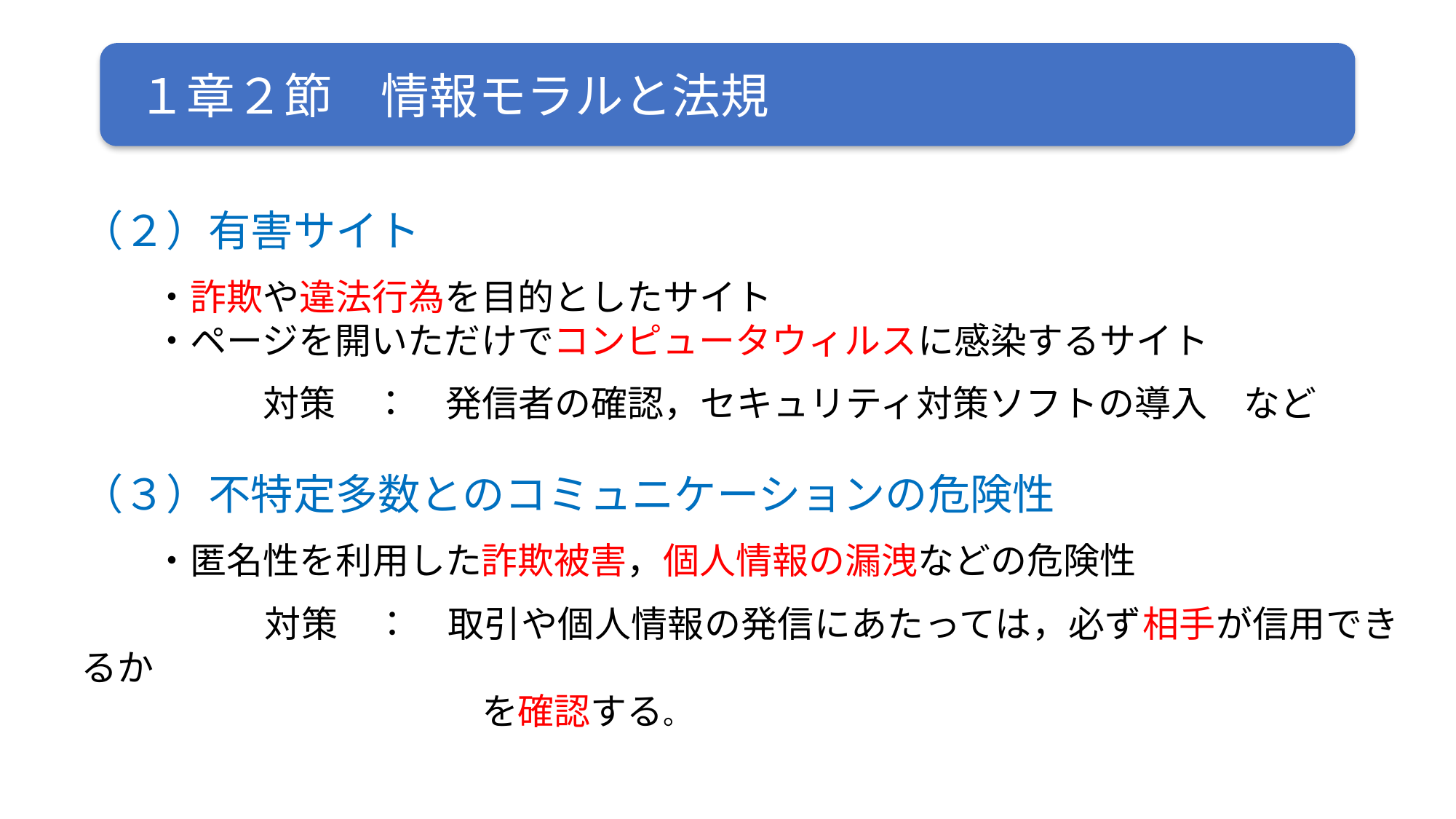

（２）有害サイト

　　・詐欺や違法行為を目的としたサイト
　　・ページを開いただけでコンピュータウィルスに感染するサイト

　　　　　対策　：　発信者の確認，セキュリティ対策ソフトの導入　など

（３）不特定多数とのコミュニケーションの危険性

　　・匿名性を利用した詐欺被害，個人情報の漏洩などの危険性

　　　　　対策　：　取引や個人情報の発信にあたっては，必ず相手が信用できるか
　　　　　　　　　　　を確認する。